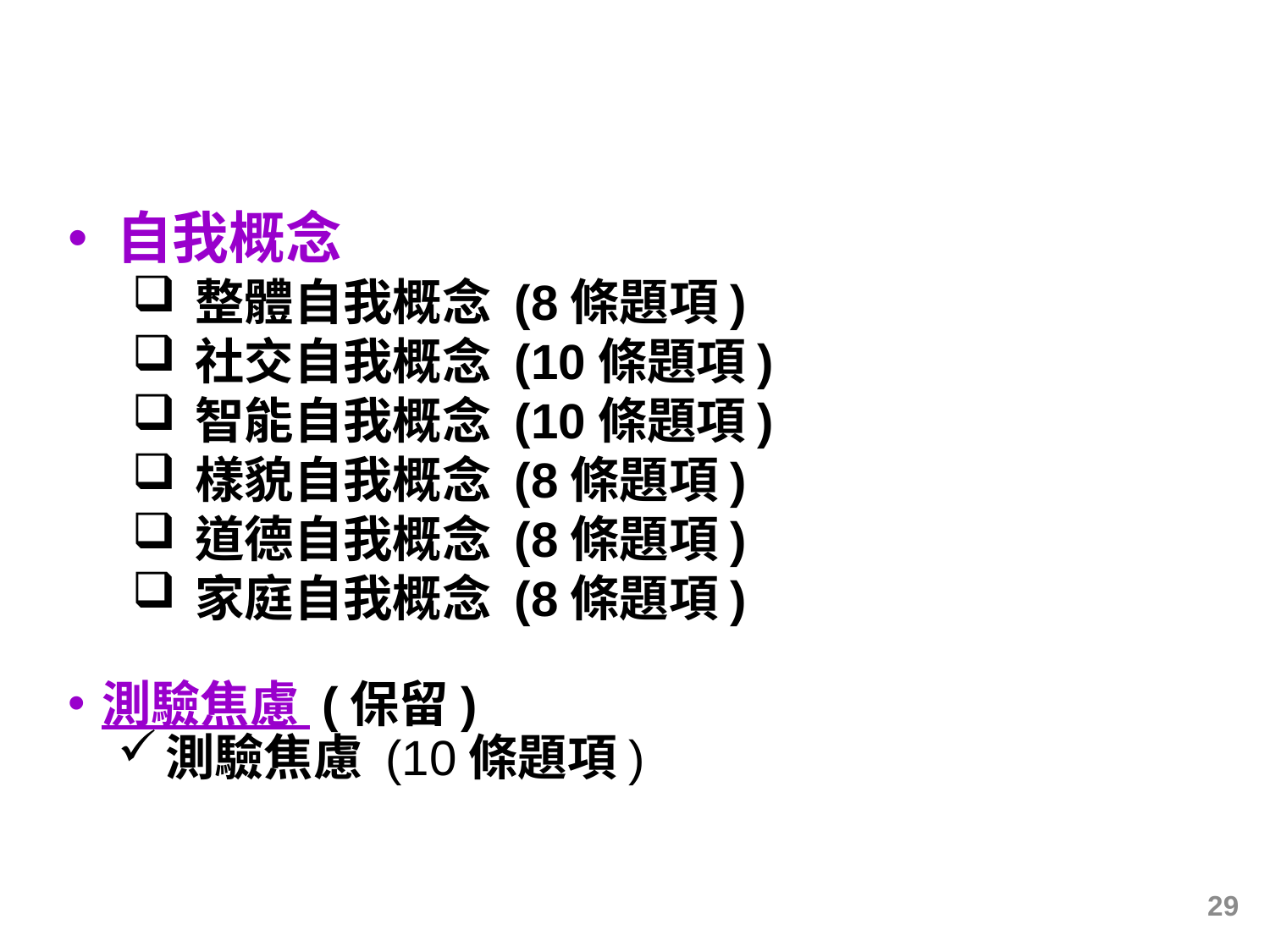

過去的量表和副量表: 中學
自我概念
整體自我概念 (8條題項)
社交自我概念 (10條題項)
智能自我概念 (10條題項)
樣貌自我概念 (8條題項)
道德自我概念 (8條題項)
家庭自我概念 (8條題項)

測驗焦慮 (保留)
測驗焦慮 (10條題項)
29